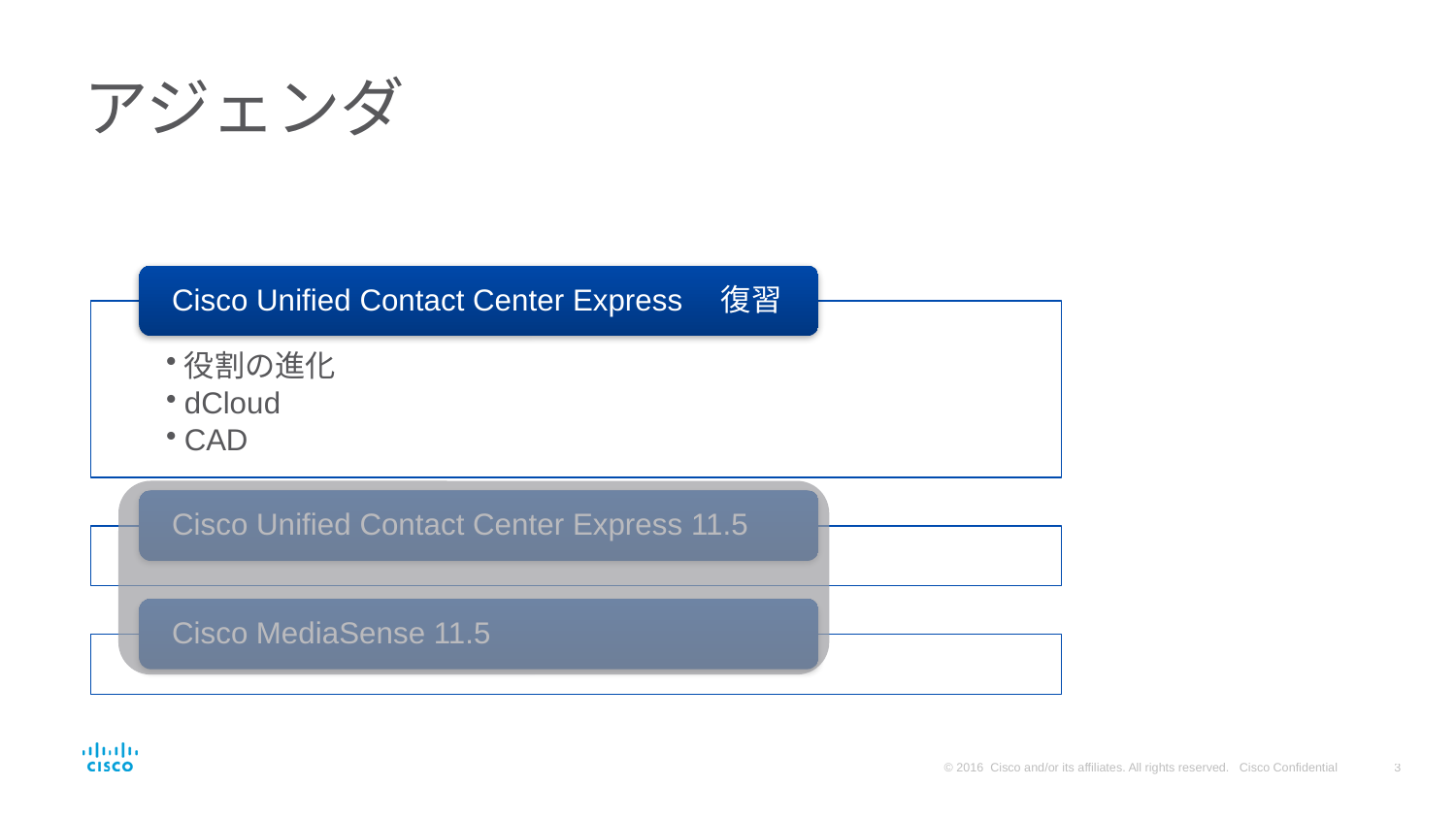

# アジェンダ
役割の進化
dCloud
CAD
Cisco Unified Contact Center Express　復習
Cisco Unified Contact Center Express 11.5
Cisco MediaSense 11.5